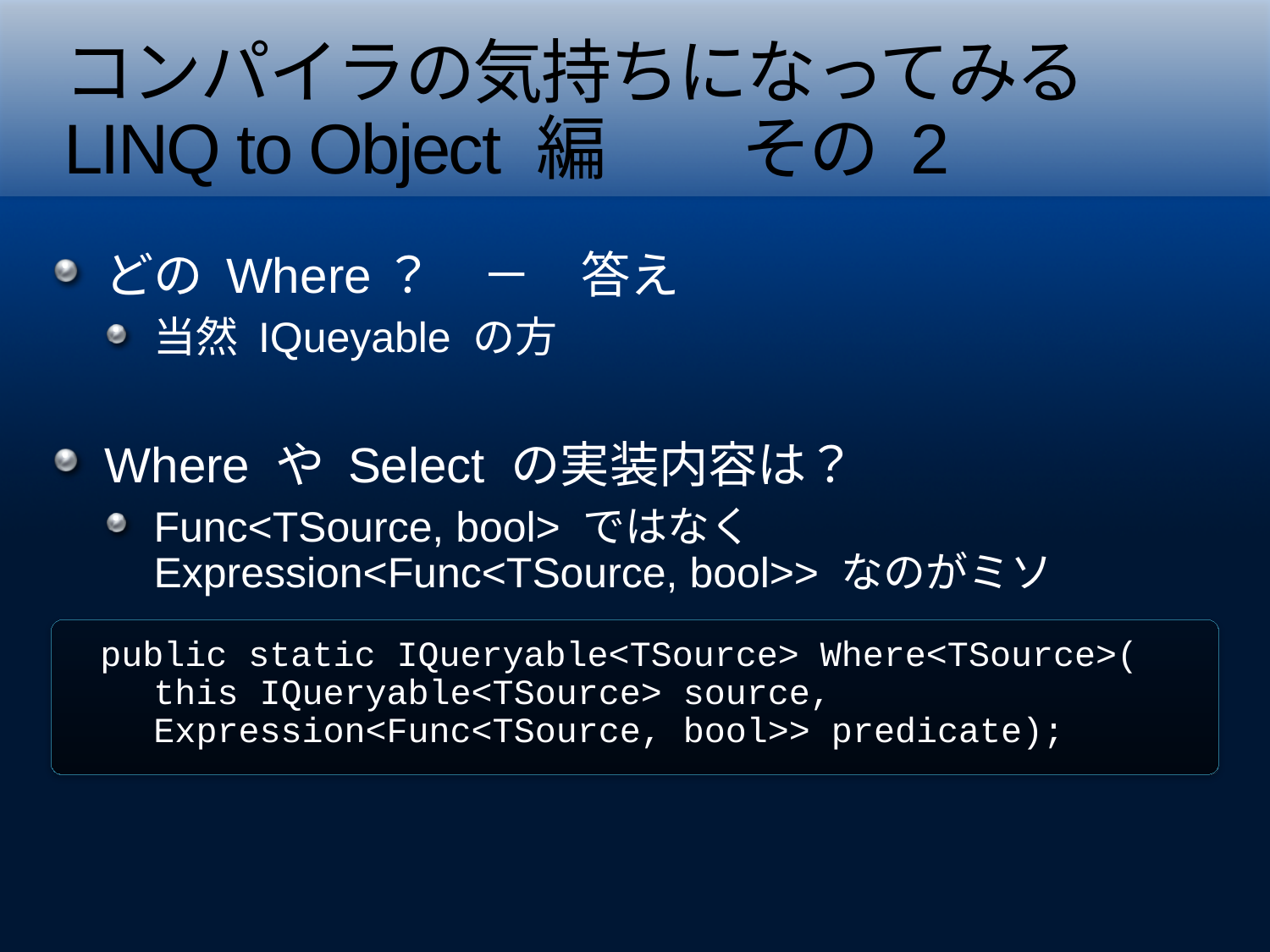

# コンパイラの気持ちになってみる LINQ to Object 編　　その 2
どの Where？　－　答え
当然 IQueyable の方

Where や Select の実装内容は？
Func<TSource, bool> ではなく Expression<Func<TSource, bool>> なのがミソ

public static IQueryable<TSource> Where<TSource>(
this IQueryable<TSource> source,
Expression<Func<TSource, bool>> predicate);